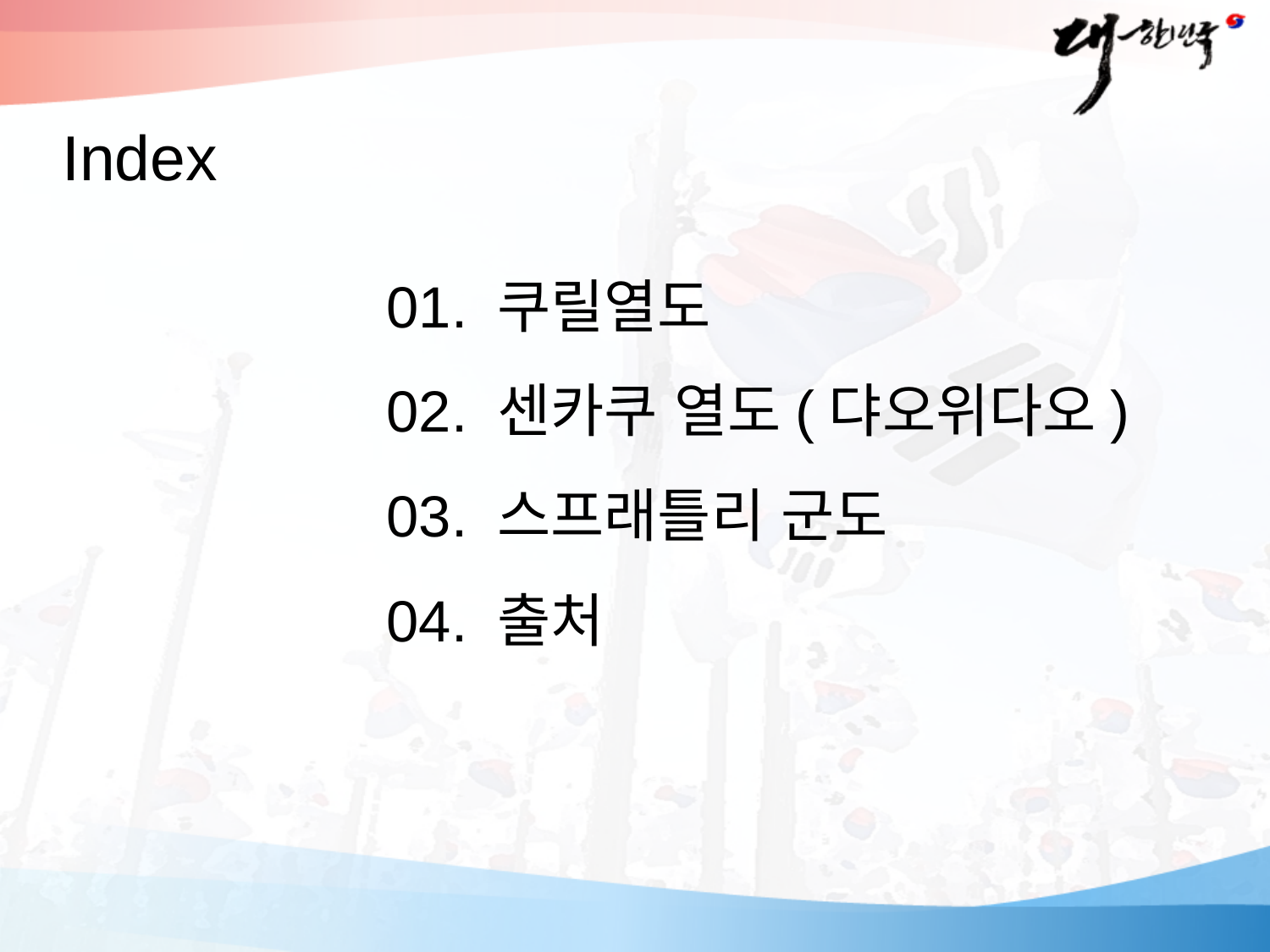

Index
01. 쿠릴열도
02. 센카쿠 열도(댜오위다오)
03. 스프래틀리 군도
04. 출처